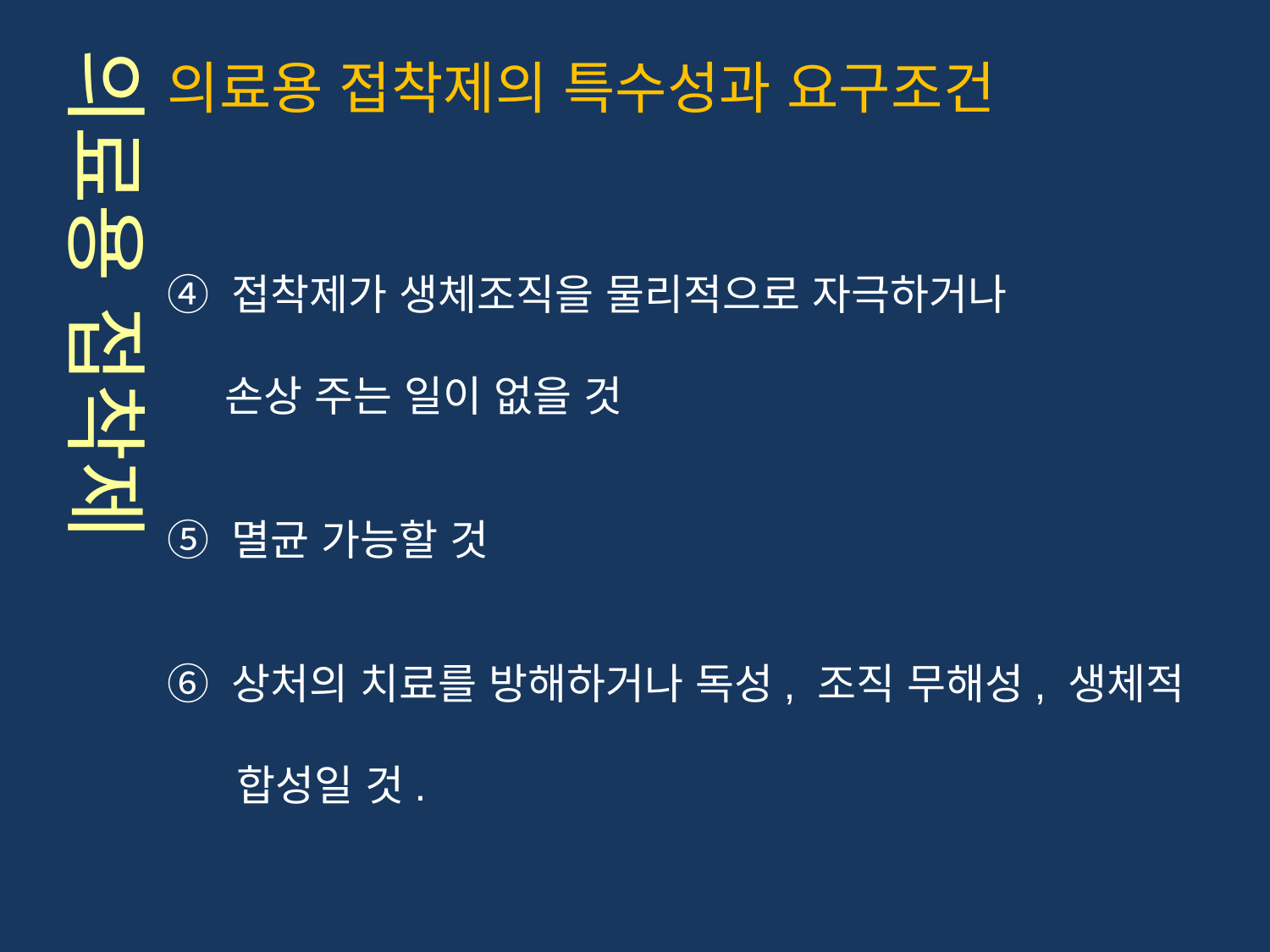

의료용 접착제
의료용 접착제의 특수성과 요구조건

④ 접착제가 생체조직을 물리적으로 자극하거나
    손상 주는 일이 없을 것

⑤ 멸균 가능할 것

⑥ 상처의 치료를 방해하거나 독성, 조직 무해성, 생체적
     합성일 것.